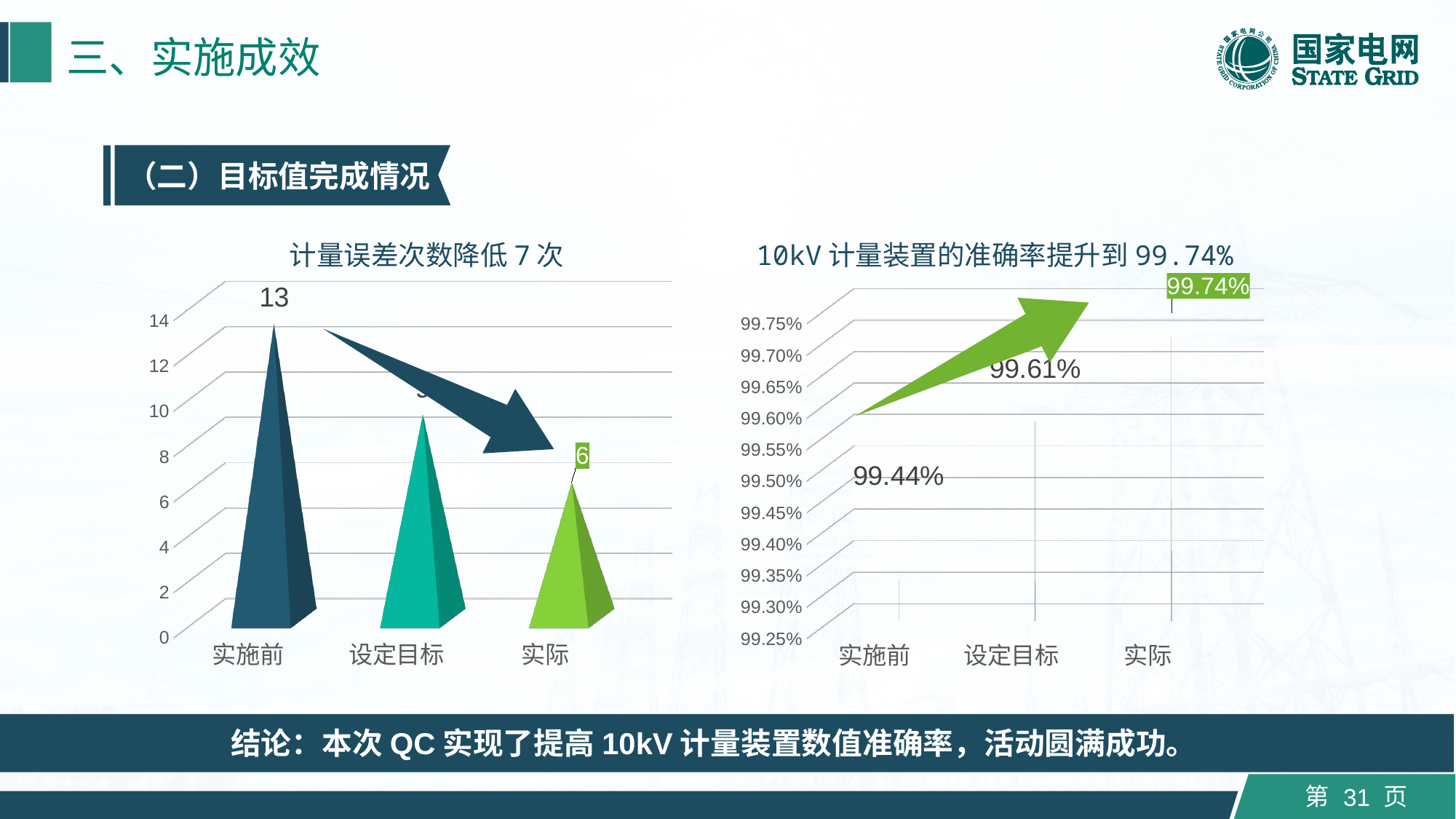

三、实施成效

（二）目标值完成情况

计量误差次数降低7次
10kV计量装置的准确率提升到99.74%

[unsupported chart]

[unsupported chart]

结论：本次QC实现了提高10kV计量装置数值准确率，活动圆满成功。